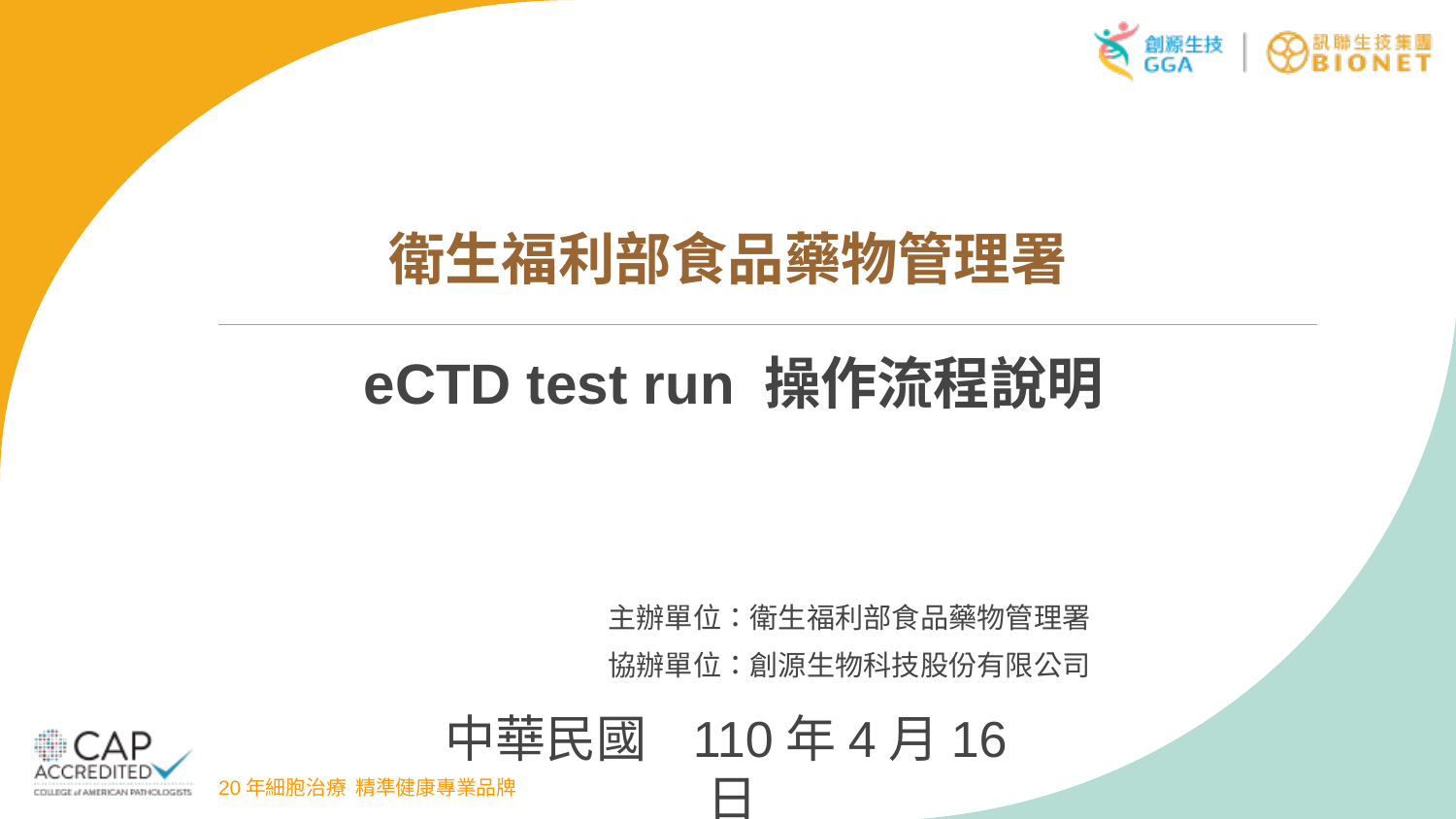

# 衛生福利部食品藥物管理署
eCTD test run 操作流程說明
主辦單位：衛生福利部食品藥物管理署
協辦單位：創源生物科技股份有限公司

中華民國   110年4月16日